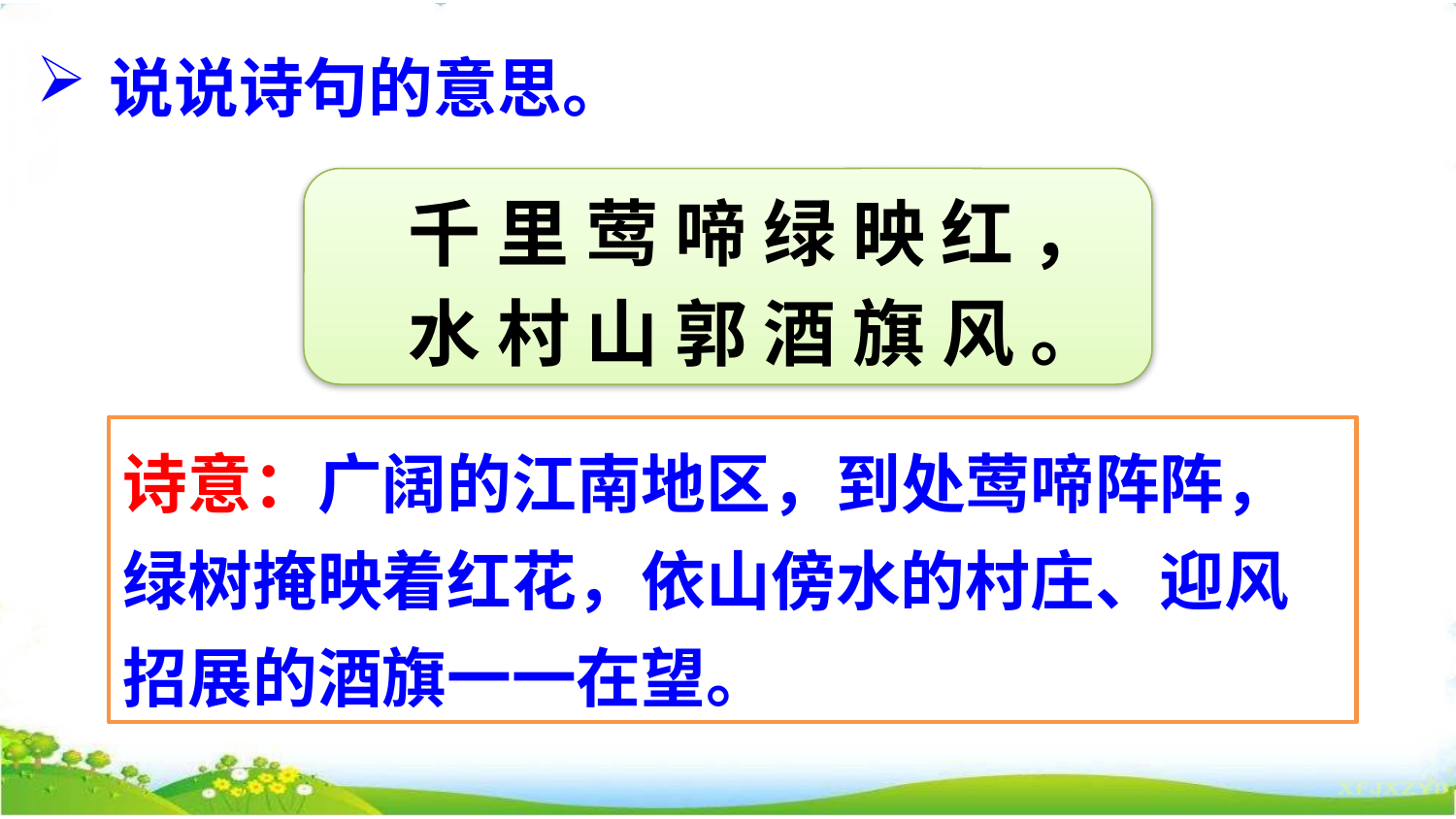

说说诗句的意思。

千里莺啼绿映红，
水村山郭酒旗风。
诗意：广阔的江南地区，到处莺啼阵阵，绿树掩映着红花，依山傍水的村庄、迎风招展的酒旗一一在望。